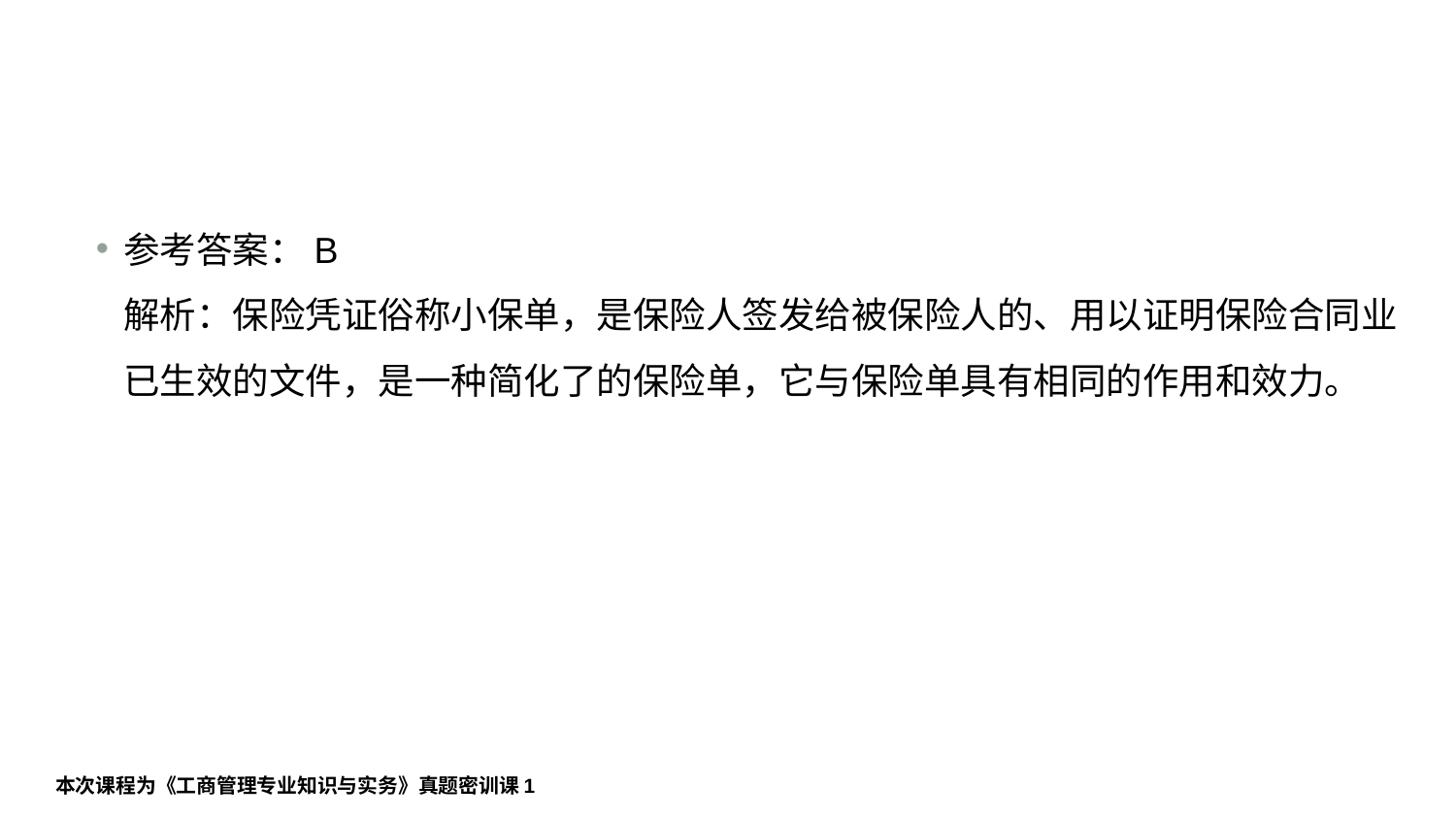

参考答案：B
解析：保险凭证俗称小保单，是保险人签发给被保险人的、用以证明保险合同业已生效的文件，是一种简化了的保险单，它与保险单具有相同的作用和效力。